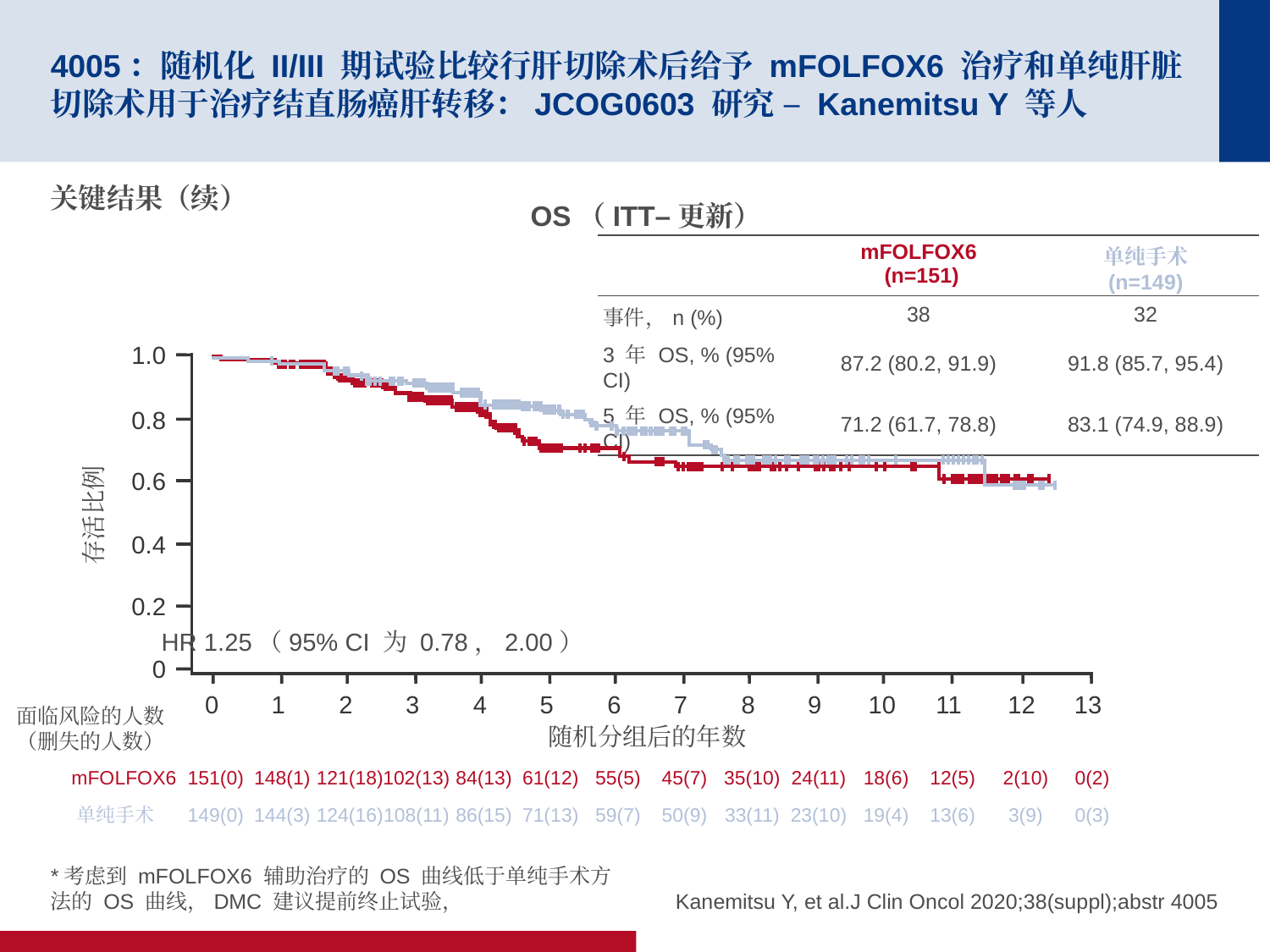

# 4005：随机化 II/III 期试验比较行肝切除术后给予 mFOLFOX6 治疗和单纯肝脏切除术用于治疗结直肠癌肝转移：JCOG0603 研究 – Kanemitsu Y 等人
关键结果（续）

OS（ITT–更新）
|  | mFOLFOX6 (n=151) | 单纯手术 (n=149) |
| --- | --- | --- |
| 事件，n (%) | 38 | 32 |
| 3 年 OS, % (95% CI) | 87.2 (80.2, 91.9) | 91.8 (85.7, 95.4) |
| 5 年 OS, % (95% CI) | 71.2 (61.7, 78.8) | 83.1 (74.9, 88.9) |
1.0

0.8

0.6

存活比例
0.4

0.2

HR 1.25（95% CI 为 0.78，2.00）
0

0
1
2
3
4
5
6
7
8
9
10
11
12
13
面临风险的人数
（删失的人数）
随机分组后的年数
mFOLFOX6
151(0)
148(1)
121(18)
102(13)
84(13)
61(12)
55(5)
45(7)
35(10)
24(11)
18(6)
12(5)
2(10)
0(2)
单纯手术
149(0)
144(3)
124(16)
108(11)
86(15)
71(13)
59(7)
50(9)
33(11)
23(10)
19(4)
13(6)
3(9)
0(3)
*考虑到 mFOLFOX6 辅助治疗的 OS 曲线低于单纯手术方法的 OS 曲线，DMC 建议提前终止试验，
Kanemitsu Y, et al.J Clin Oncol 2020;38(suppl);abstr 4005